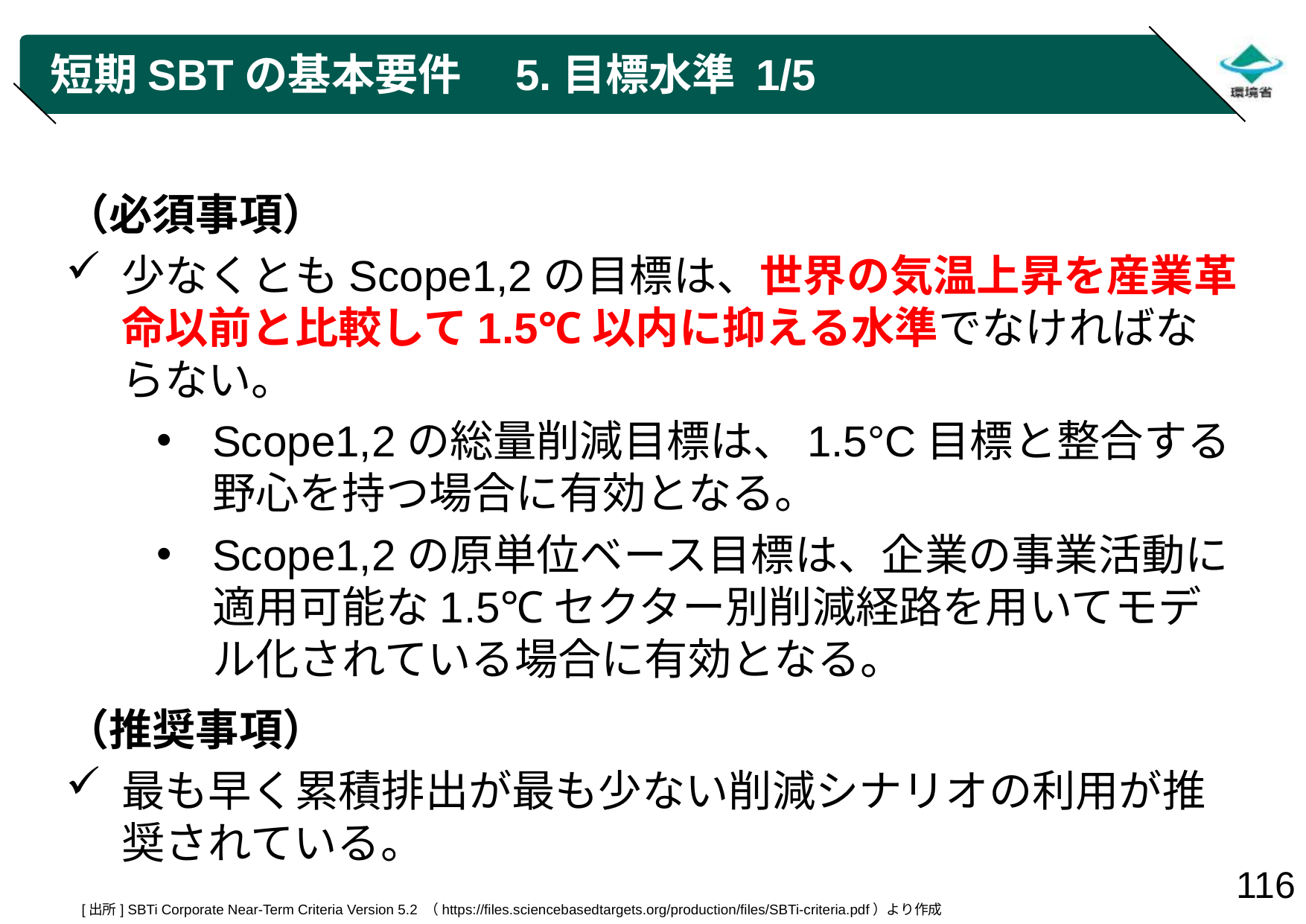

# 短期SBTの基本要件　5.目標水準 1/5
（必須事項）
少なくともScope1,2の目標は、世界の気温上昇を産業革命以前と比較して1.5℃以内に抑える水準でなければならない。
Scope1,2の総量削減目標は、1.5°C目標と整合する野心を持つ場合に有効となる。
Scope1,2の原単位ベース目標は、企業の事業活動に適用可能な1.5℃セクター別削減経路を用いてモデル化されている場合に有効となる。
（推奨事項）
最も早く累積排出が最も少ない削減シナリオの利用が推奨されている。
[出所] SBTi Corporate Near-Term Criteria Version 5.2 （https://files.sciencebasedtargets.org/production/files/SBTi-criteria.pdf）より作成